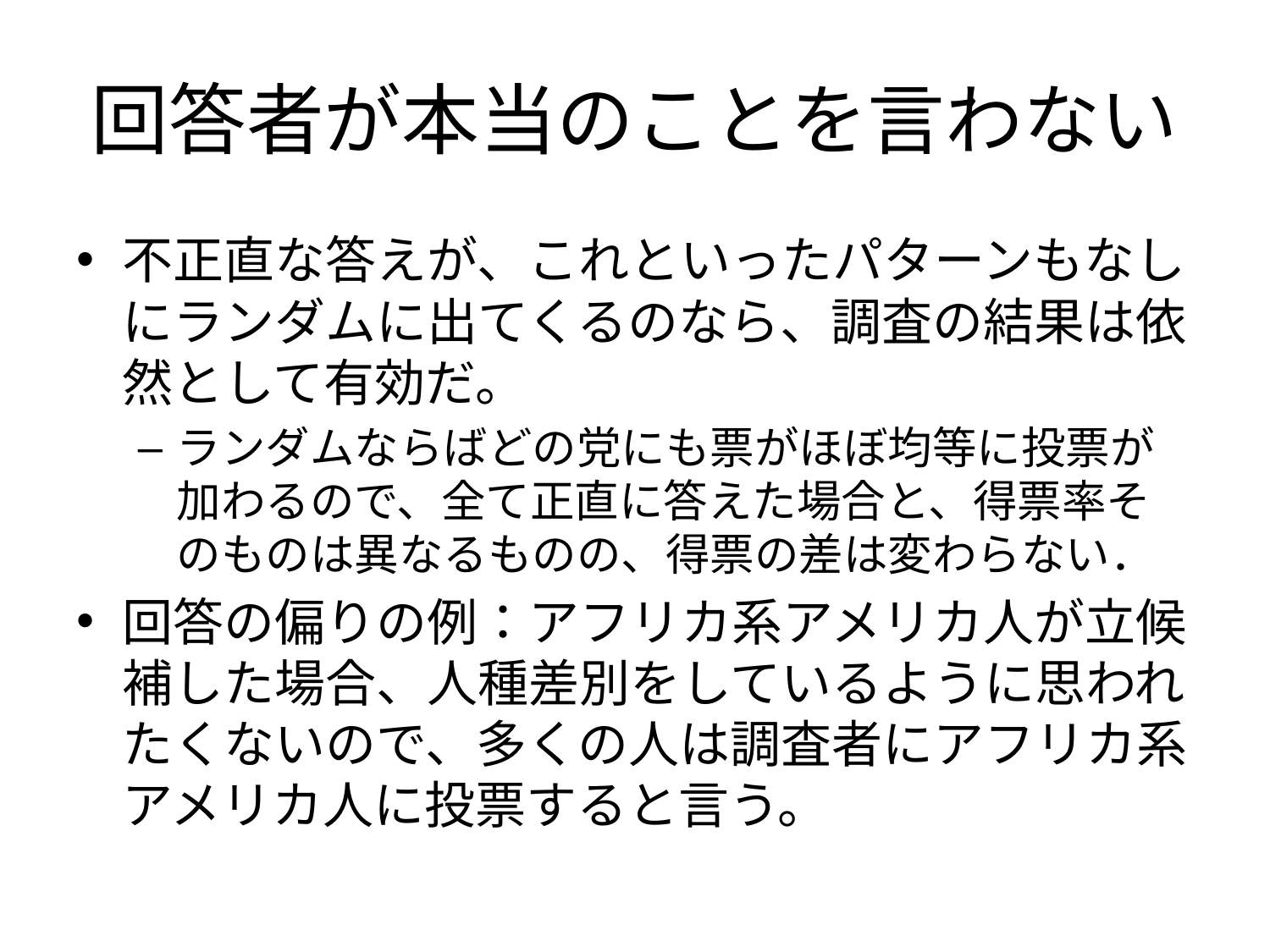

# 回答者が本当のことを言わない
不正直な答えが、これといったパターンもなしにランダムに出てくるのなら、調査の結果は依然として有効だ。
ランダムならばどの党にも票がほぼ均等に投票が加わるので、全て正直に答えた場合と、得票率そのものは異なるものの、得票の差は変わらない．
回答の偏りの例：アフリカ系アメリカ人が立候補した場合、人種差別をしているように思われたくないので、多くの人は調査者にアフリカ系アメリカ人に投票すると言う。